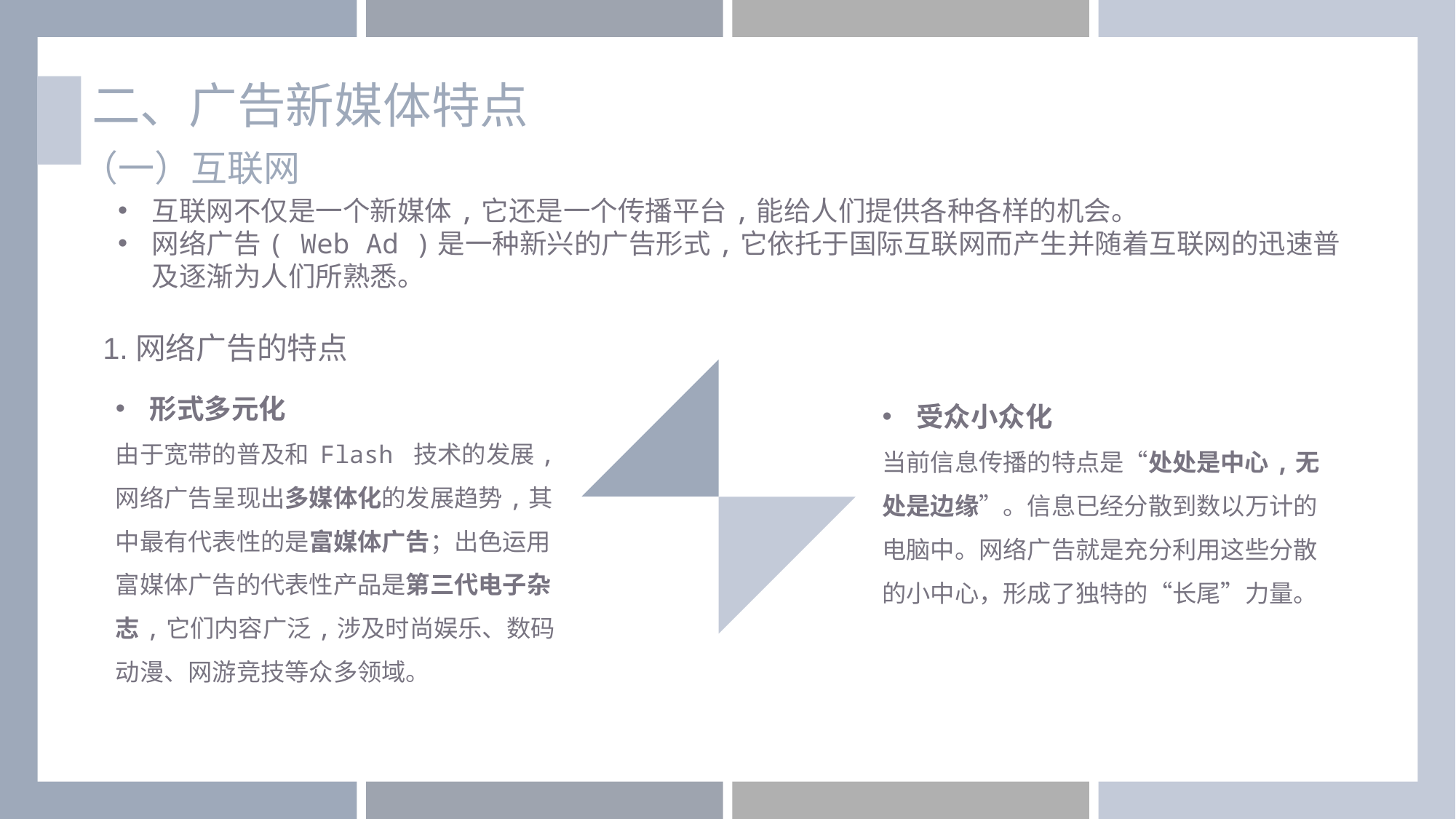

二、广告新媒体特点

（一）互联网
互联网不仅是一个新媒体,它还是一个传播平台,能给人们提供各种各样的机会。
网络广告( Web Ad )是一种新兴的广告形式,它依托于国际互联网而产生并随着互联网的迅速普及逐渐为人们所熟悉。
 1.网络广告的特点
形式多元化
由于宽带的普及和 Flash 技术的发展,网络广告呈现出多媒体化的发展趋势,其中最有代表性的是富媒体广告；出色运用富媒体广告的代表性产品是第三代电子杂志,它们内容广泛,涉及时尚娱乐、数码动漫、网游竞技等众多领域。

受众小众化
当前信息传播的特点是“处处是中心,无处是边缘”。信息已经分散到数以万计的电脑中。网络广告就是充分利用这些分散的小中心，形成了独特的“长尾”力量。